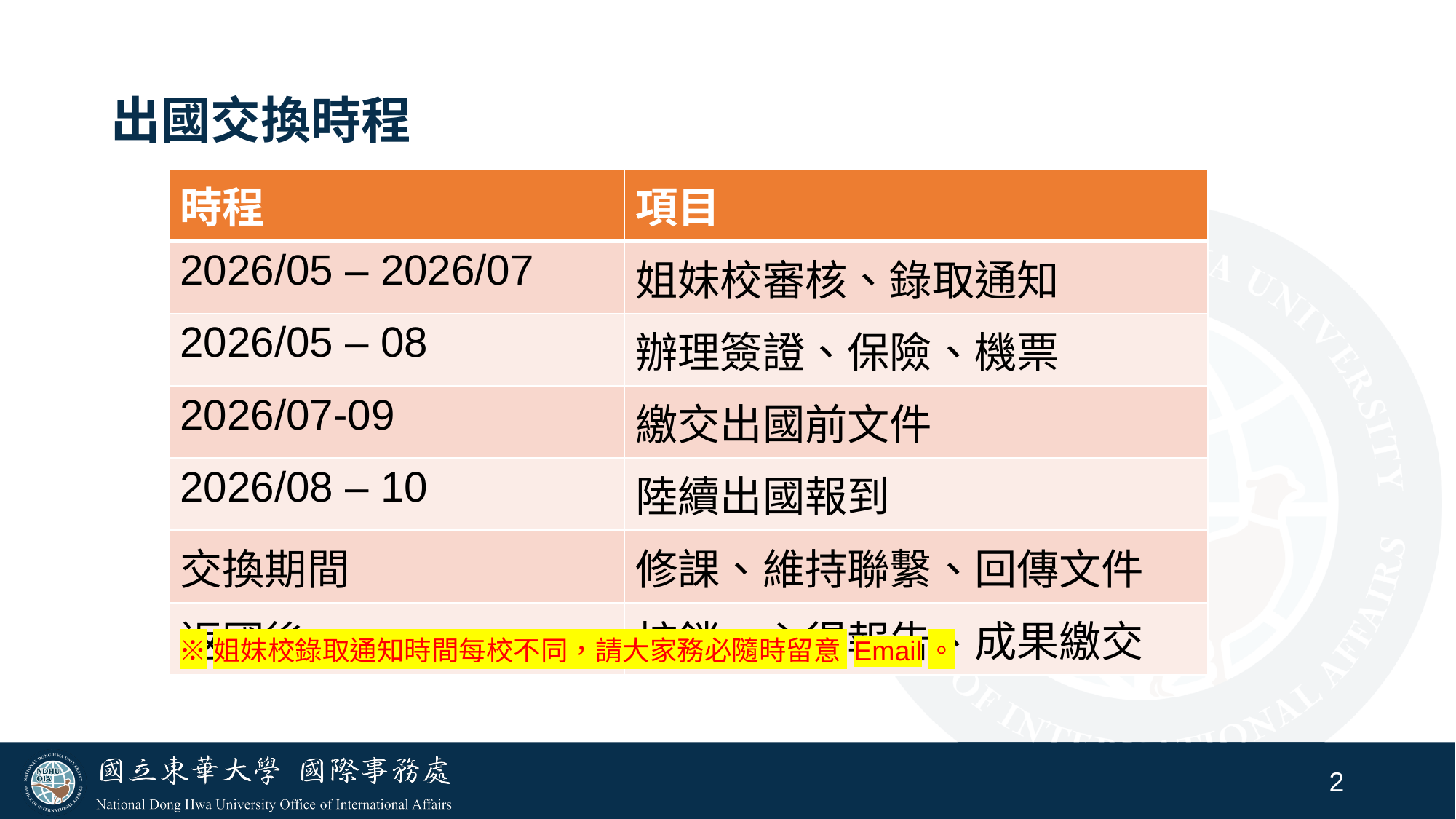

# 出國交換時程
| 時程 | 項目 |
| --- | --- |
| 2026/05 – 2026/07 | 姐妹校審核、錄取通知 |
| 2026/05 – 08 | 辦理簽證、保險、機票 |
| 2026/07-09 | 繳交出國前文件 |
| 2026/08 – 10 | 陸續出國報到 |
| 交換期間 | 修課、維持聯繫、回傳文件 |
| 返國後 | 核銷、心得報告、成果繳交 |
※姐妹校錄取通知時間每校不同，請大家務必隨時留意 Email。
2